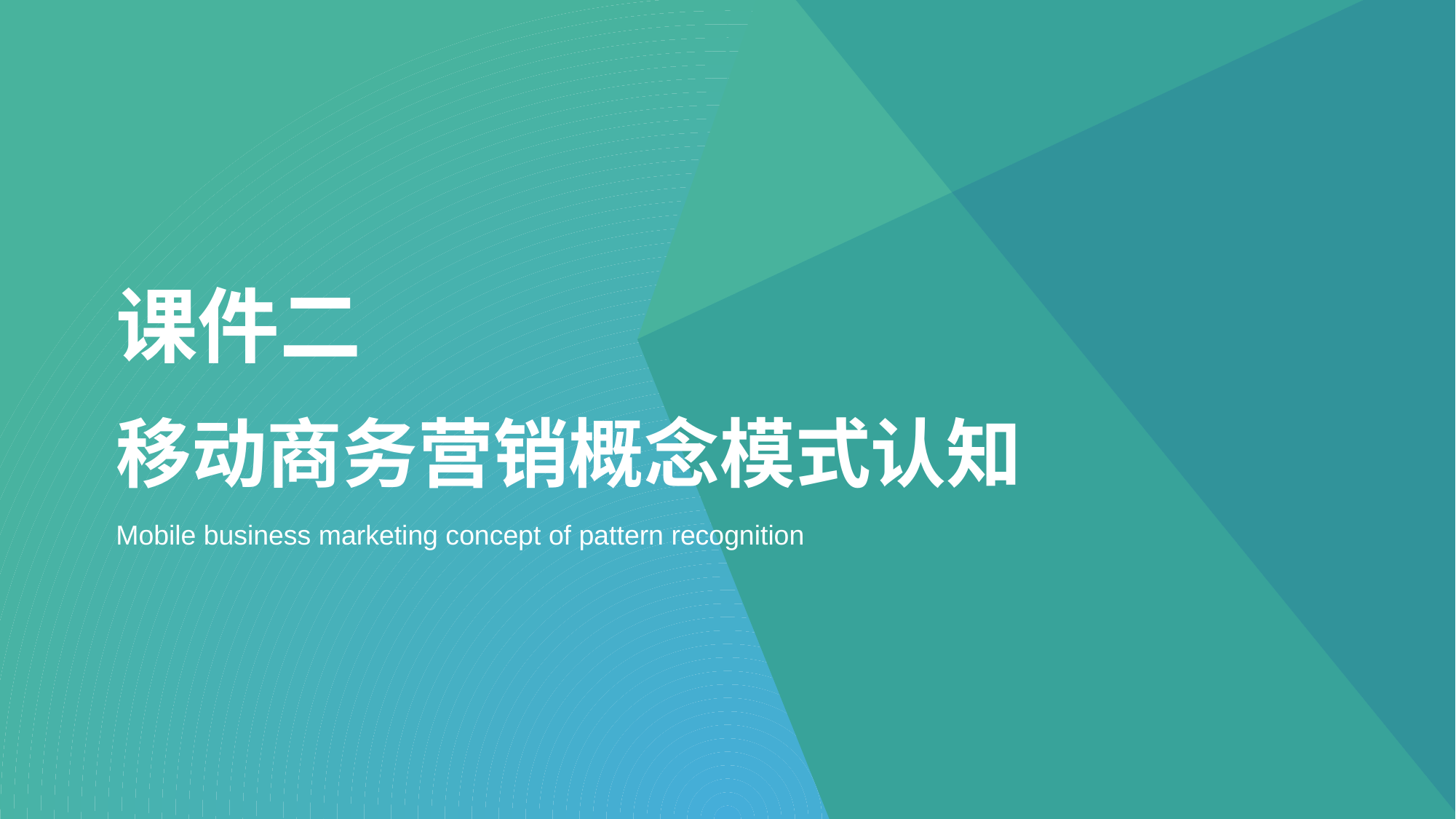

课件二
# 移动商务营销概念模式认知
Mobile business marketing concept of pattern recognition